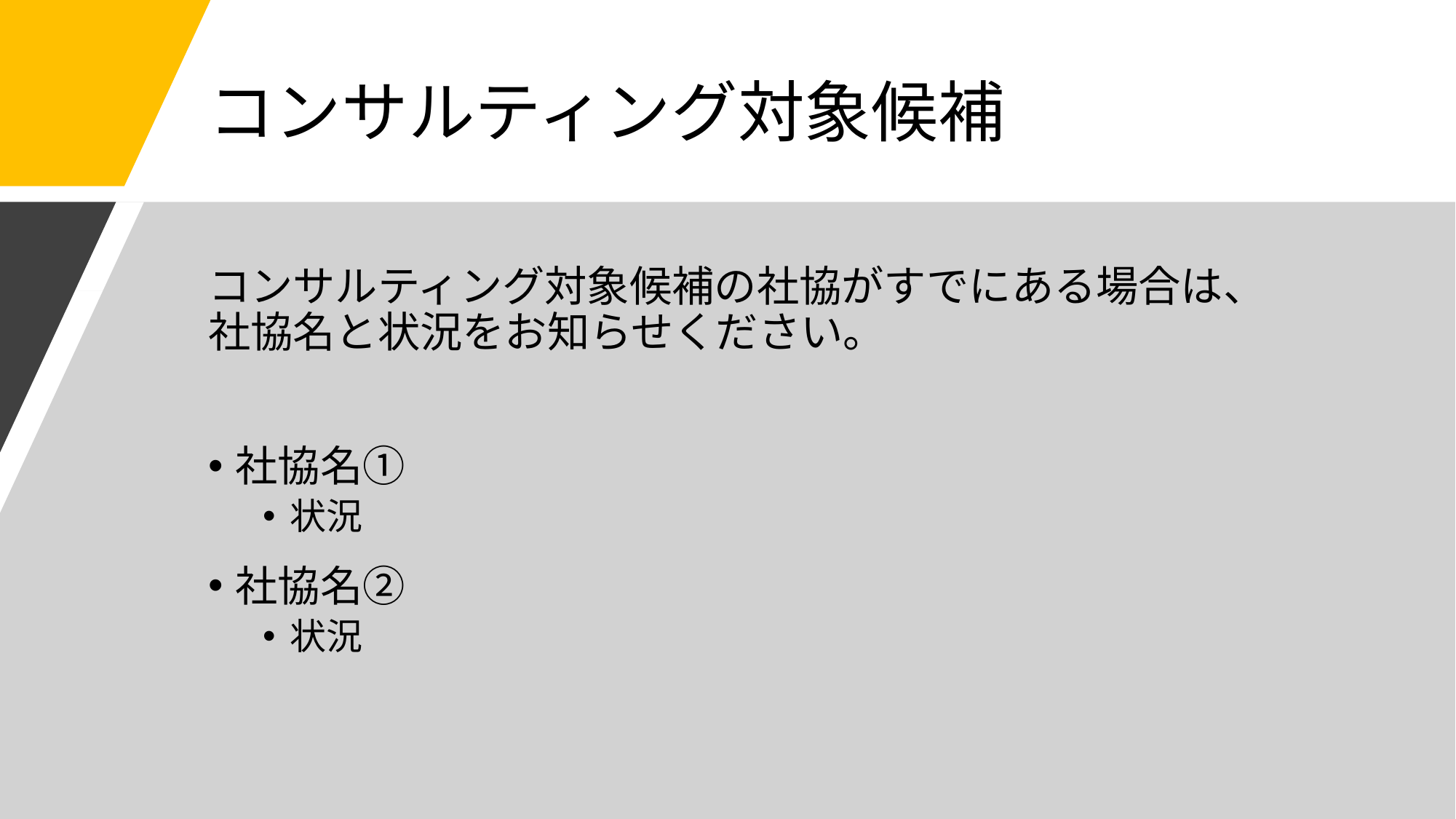

# コンサルティング対象候補

コンサルティング対象候補の社協がすでにある場合は、社協名と状況をお知らせください。

社協名①
状況
社協名②
状況